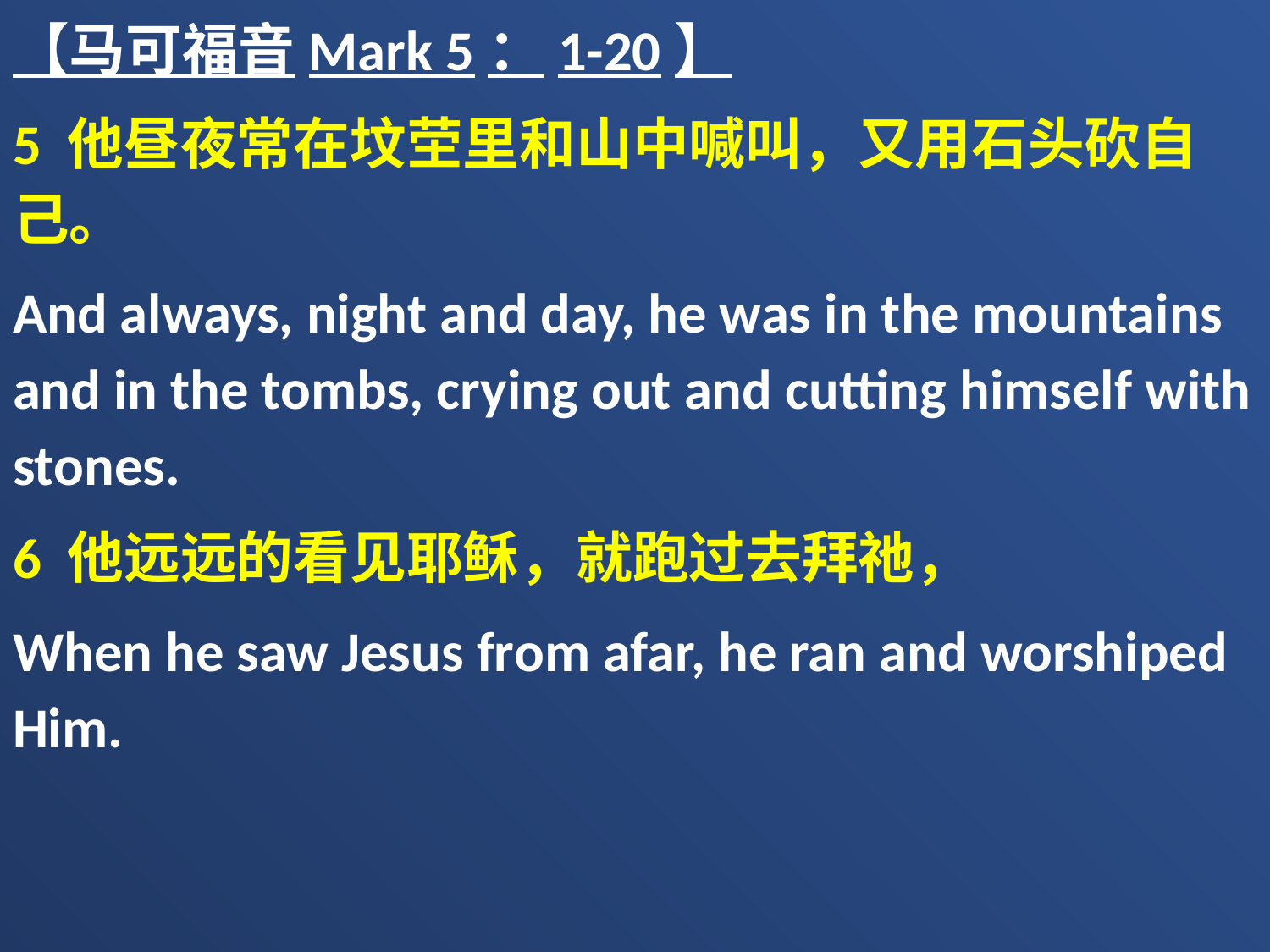

【马可福音Mark 5：1-20】
5 他昼夜常在坟茔里和山中喊叫，又用石头砍自己。
And always, night and day, he was in the mountains and in the tombs, crying out and cutting himself with stones.
6 他远远的看见耶稣，就跑过去拜祂，
When he saw Jesus from afar, he ran and worshiped Him.